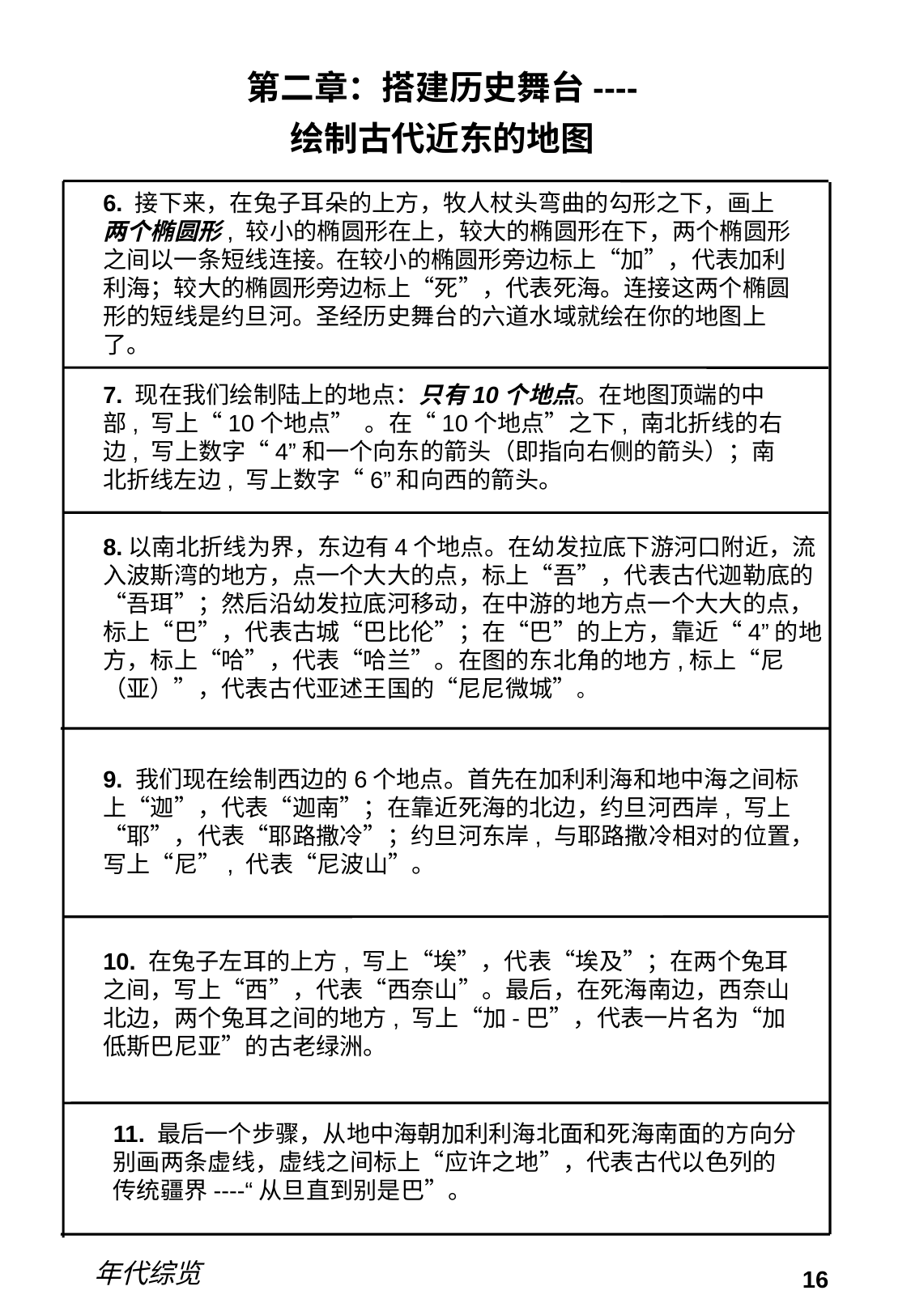

第二章：搭建历史舞台----
绘制古代近东的地图

6. 接下来，在兔子耳朵的上方，牧人杖头弯曲的勾形之下，画上两个椭圆形, 较小的椭圆形在上，较大的椭圆形在下，两个椭圆形之间以一条短线连接。在较小的椭圆形旁边标上“加”，代表加利利海；较大的椭圆形旁边标上“死”，代表死海。连接这两个椭圆形的短线是约旦河。圣经历史舞台的六道水域就绘在你的地图上了。

7. 现在我们绘制陆上的地点：只有10个地点。在地图顶端的中部, 写上“10个地点”  。在“10个地点”之下, 南北折线的右边, 写上数字“4”和一个向东的箭头（即指向右侧的箭头）；南北折线左边, 写上数字“6”和向西的箭头。

8.以南北折线为界，东边有4个地点。在幼发拉底下游河口附近，流入波斯湾的地方，点一个大大的点，标上“吾”，代表古代迦勒底的“吾珥”；然后沿幼发拉底河移动，在中游的地方点一个大大的点，标上“巴”，代表古城“巴比伦”；在“巴”的上方，靠近“4”的地方，标上“哈”，代表“哈兰”。在图的东北角的地方,标上“尼（亚）”，代表古代亚述王国的“尼尼微城”。

9. 我们现在绘制西边的6个地点。首先在加利利海和地中海之间标上“迦”，代表“迦南”；在靠近死海的北边，约旦河西岸, 写上“耶”，代表“耶路撒冷”；约旦河东岸, 与耶路撒冷相对的位置，写上“尼”, 代表“尼波山”。

10. 在兔子左耳的上方, 写上“埃”，代表“埃及”；在两个兔耳之间，写上“西”，代表“西奈山”。最后，在死海南边，西奈山北边，两个兔耳之间的地方, 写上“加-巴”，代表一片名为“加低斯巴尼亚”的古老绿洲。

11. 最后一个步骤，从地中海朝加利利海北面和死海南面的方向分别画两条虚线，虚线之间标上“应许之地”，代表古代以色列的传统疆界----“从旦直到别是巴”。

年代综览
16